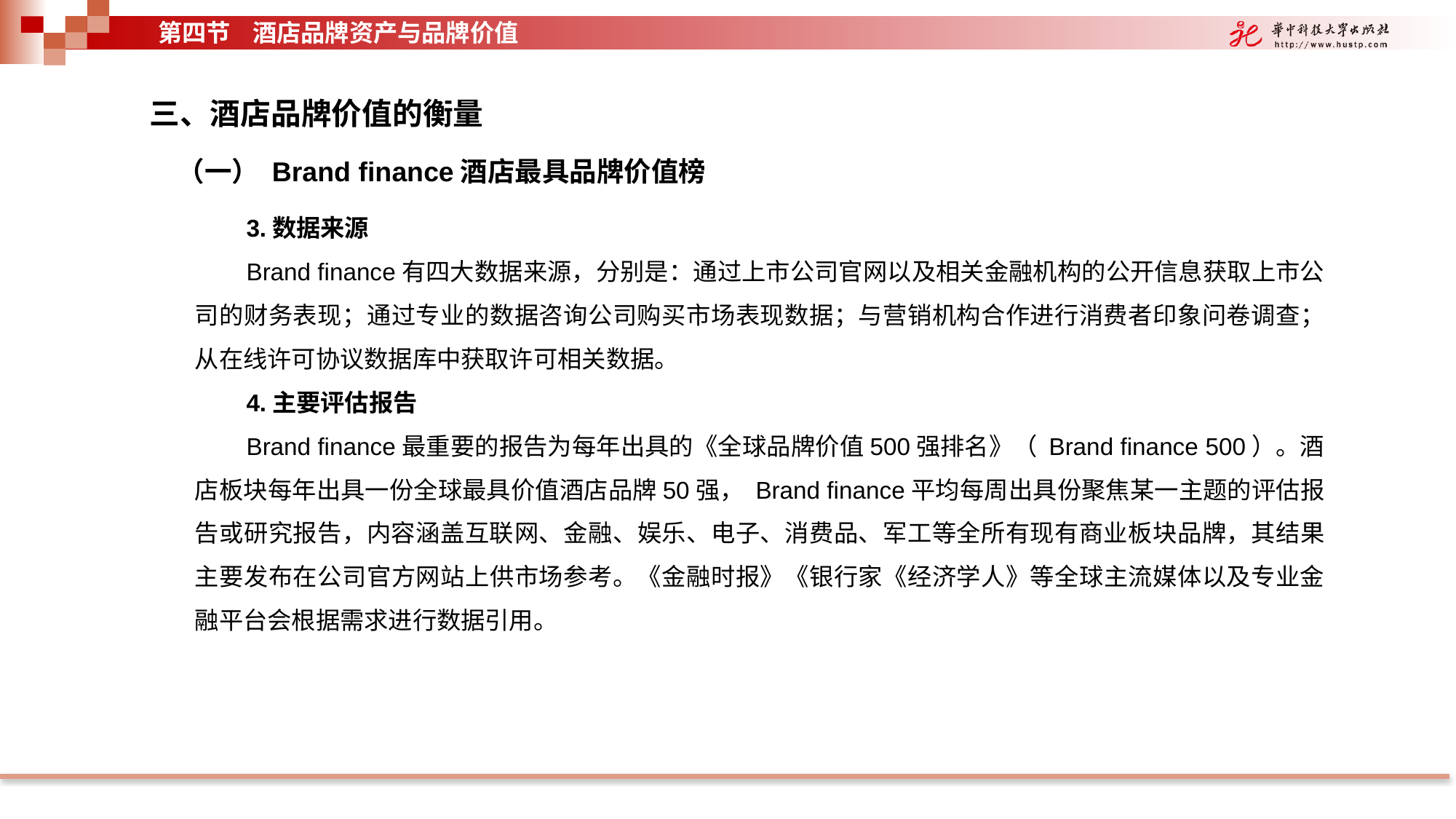

第四节    酒店品牌资产与品牌价值
三、酒店品牌价值的衡量
（一） Brand finance酒店最具品牌价值榜
3.数据来源
Brand finance有四大数据来源，分别是：通过上市公司官网以及相关金融机构的公开信息获取上市公司的财务表现；通过专业的数据咨询公司购买市场表现数据；与营销机构合作进行消费者印象问卷调查；从在线许可协议数据库中获取许可相关数据。
4.主要评估报告
Brand finance最重要的报告为每年出具的《全球品牌价值500强排名》（ Brand finance 500）。酒店板块每年出具一份全球最具价值酒店品牌50强， Brand finance平均每周出具份聚焦某一主题的评估报告或研究报告，内容涵盖互联网、金融、娱乐、电子、消费品、军工等全所有现有商业板块品牌，其结果主要发布在公司官方网站上供市场参考。《金融时报》《银行家《经济学人》等全球主流媒体以及专业金融平台会根据需求进行数据引用。